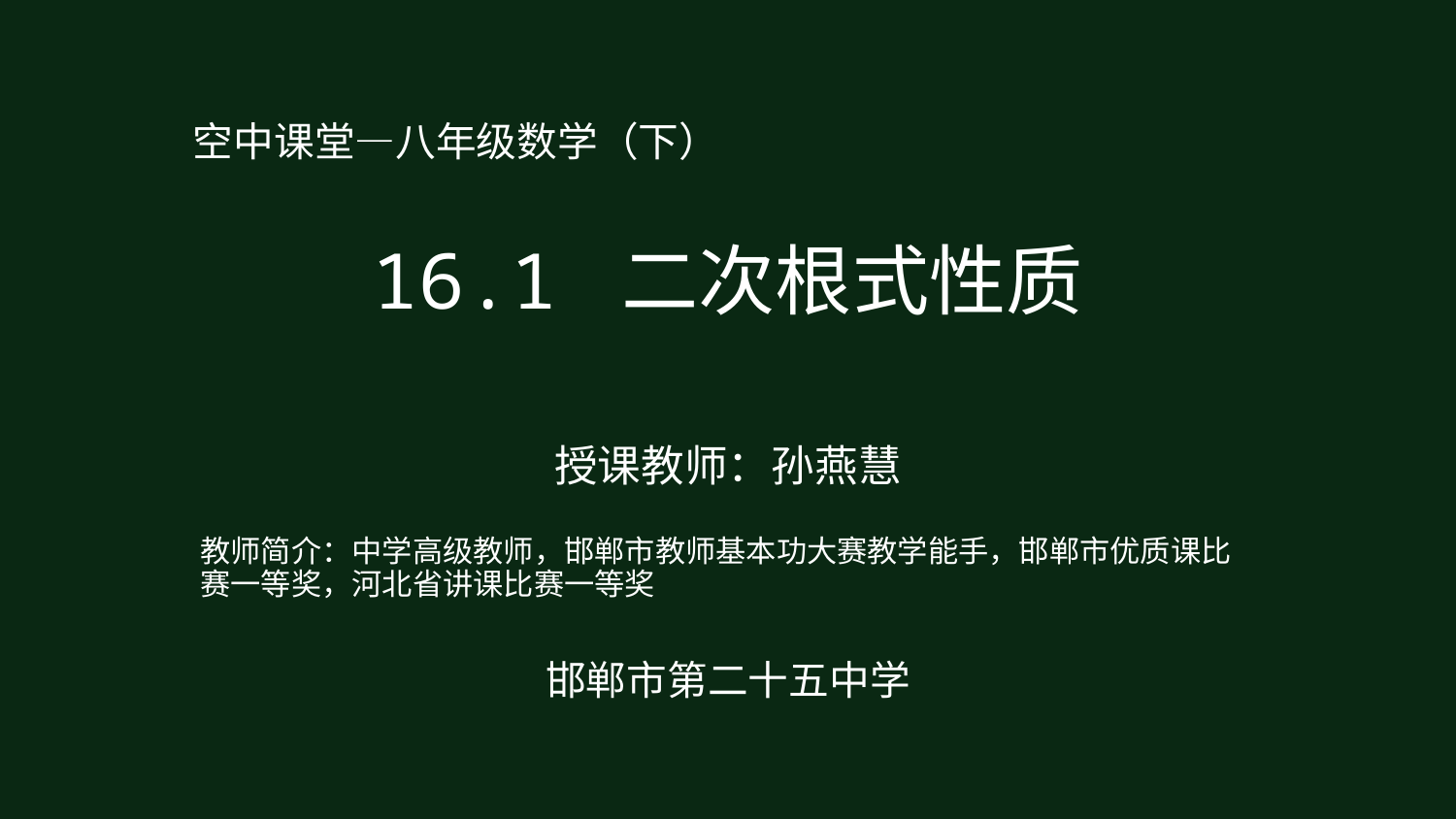

空中课堂—八年级数学（下）
# 16.1 二次根式性质
授课教师：孙燕慧
教师简介：中学高级教师，邯郸市教师基本功大赛教学能手，邯郸市优质课比赛一等奖，河北省讲课比赛一等奖
邯郸市第二十五中学